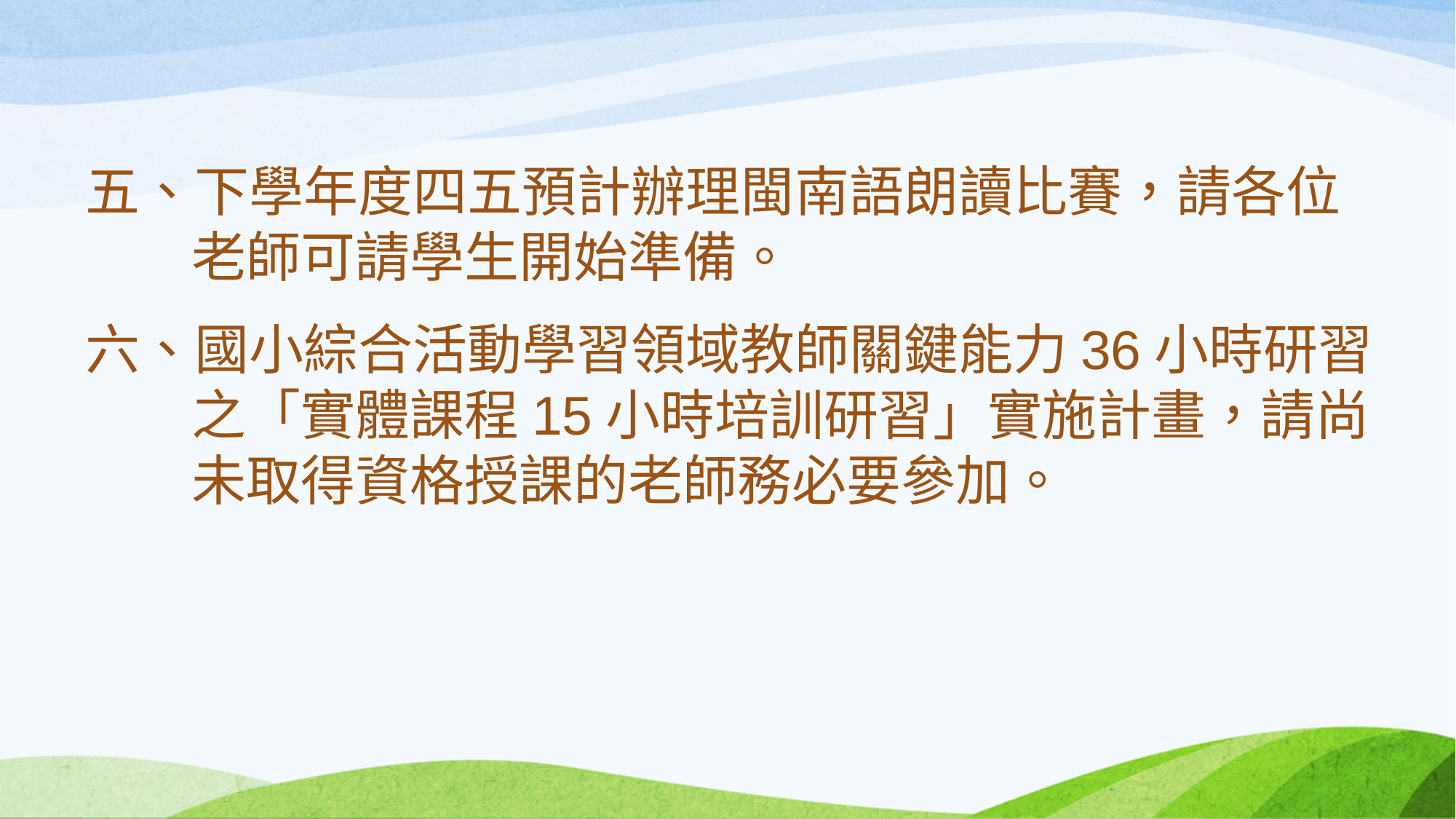

五、下學年度四五預計辦理閩南語朗讀比賽，請各位老師可請學生開始準備。
六、國小綜合活動學習領域教師關鍵能力36小時研習之「實體課程15小時培訓研習」實施計畫，請尚未取得資格授課的老師務必要參加。